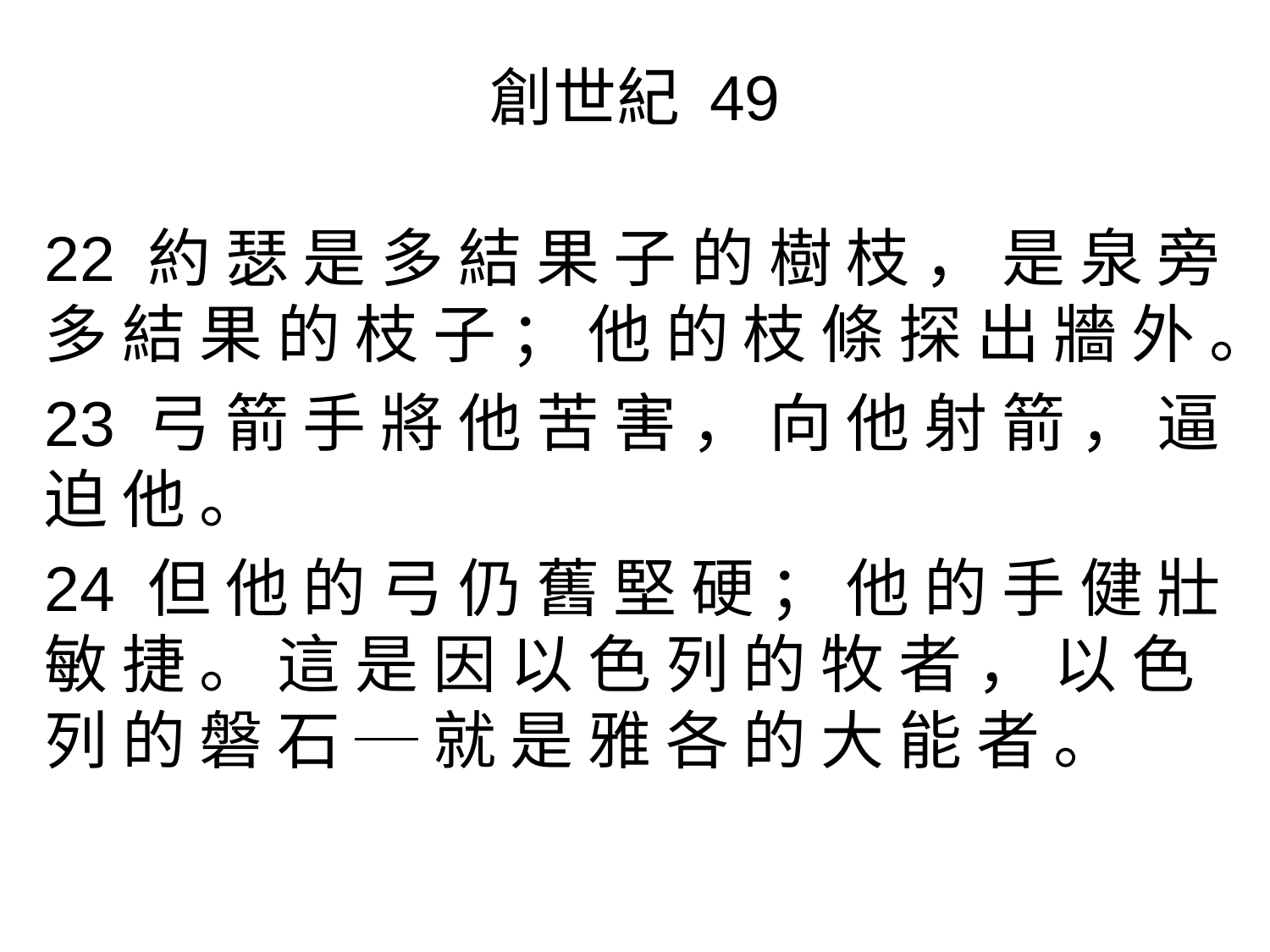

# 創世紀 49
22 約 瑟 是 多 結 果 子 的 樹 枝 ， 是 泉 旁 多 結 果 的 枝 子 ； 他 的 枝 條 探 出 牆 外 。
23 弓 箭 手 將 他 苦 害 ， 向 他 射 箭 ， 逼 迫 他 。
24 但 他 的 弓 仍 舊 堅 硬 ； 他 的 手 健 壯 敏 捷 。 這 是 因 以 色 列 的 牧 者 ， 以 色 列 的 磐 石 ─ 就 是 雅 各 的 大 能 者 。